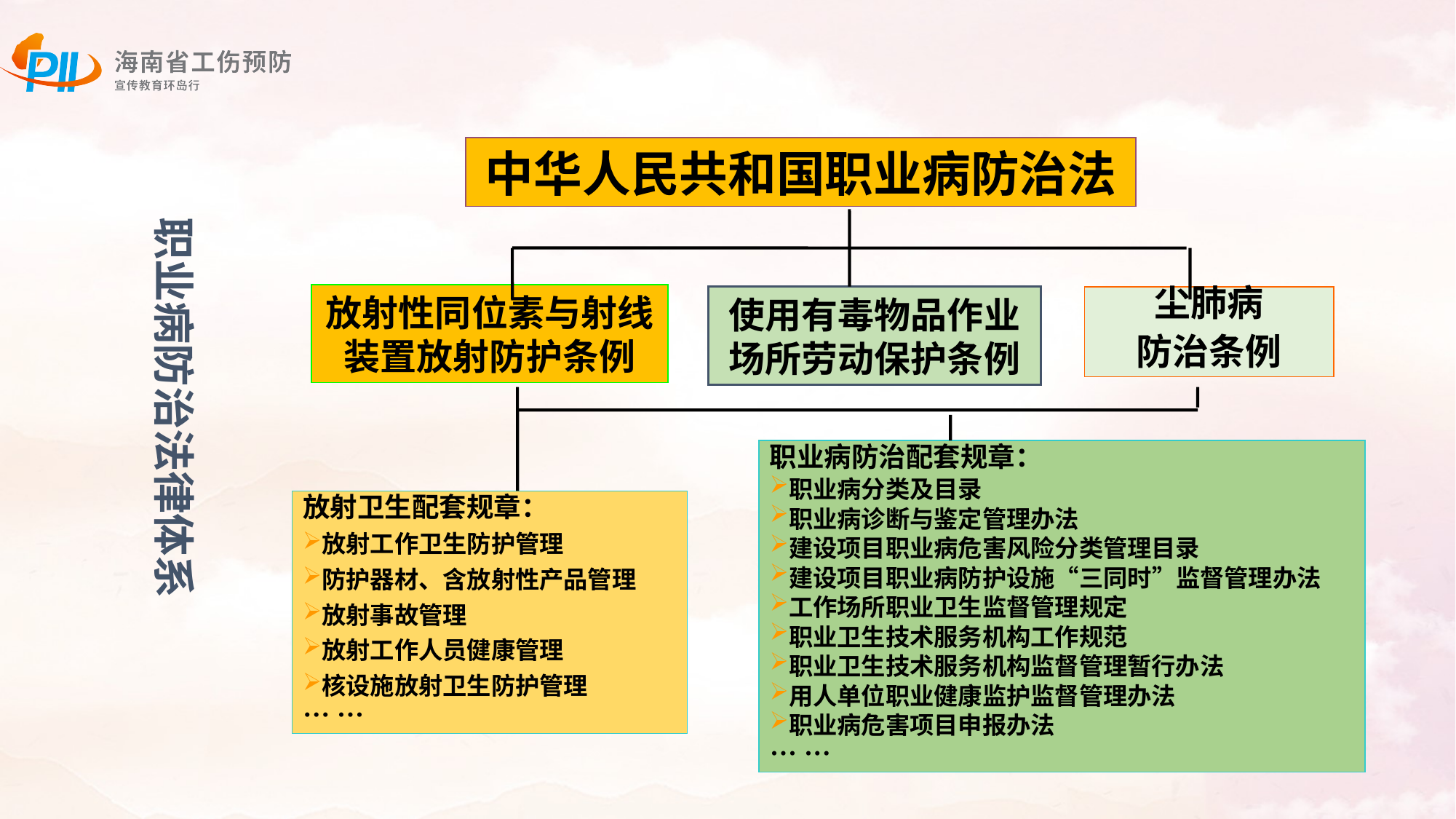

中华人民共和国职业病防治法
职业病防治法律体系

放射性同位素与射线装置放射防护条例
使用有毒物品作业场所劳动保护条例
尘肺病
防治条例

职业病防治配套规章：
职业病分类及目录
职业病诊断与鉴定管理办法
建设项目职业病危害风险分类管理目录
建设项目职业病防护设施“三同时”监督管理办法
工作场所职业卫生监督管理规定
职业卫生技术服务机构工作规范
职业卫生技术服务机构监督管理暂行办法
用人单位职业健康监护监督管理办法
职业病危害项目申报办法
··· ···
放射卫生配套规章：
放射工作卫生防护管理
防护器材、含放射性产品管理
放射事故管理
放射工作人员健康管理
核设施放射卫生防护管理
··· ···